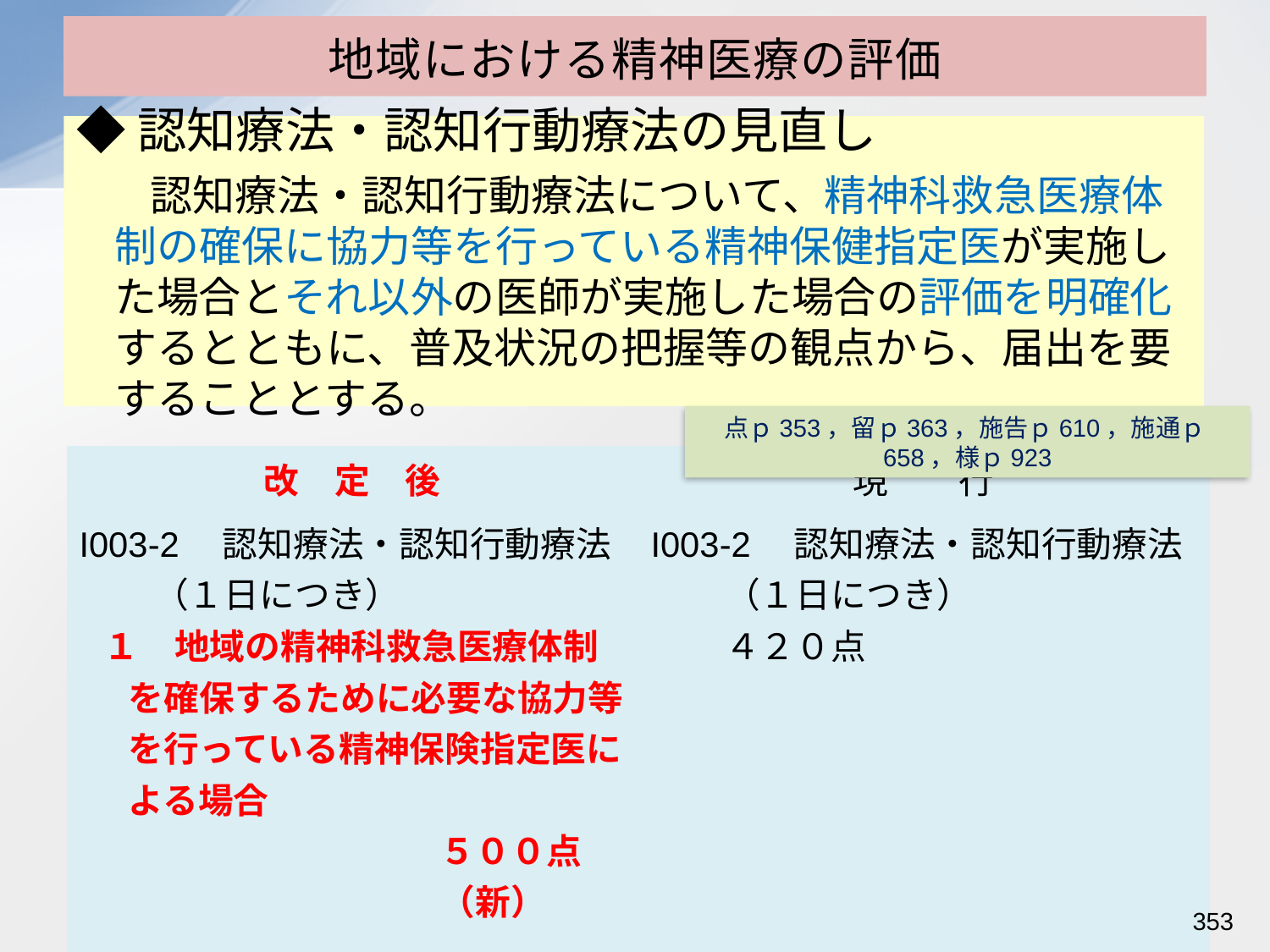

# 地域における精神医療の評価
◆認知療法・認知行動療法の見直し
認知療法・認知行動療法について、精神科救急医療体制の確保に協力等を行っている精神保健指定医が実施した場合とそれ以外の医師が実施した場合の評価を明確化するとともに、普及状況の把握等の観点から、届出を要することとする。
点ｐ353，留ｐ363，施告ｐ610，施通ｐ658，様ｐ923
| 改　定　後 | 現　　行 |
| --- | --- |
| I003-2　認知療法・認知行動療法 （１日につき）　　 １　地域の精神科救急医療体制を確保するために必要な協力等を行っている精神保険指定医による場合 ５００点（新）　　 　 ２　１以外の場合　　　　４２０点（改） | I003-2　認知療法・認知行動療法 （１日につき）　　　　　　４２０点 |
353